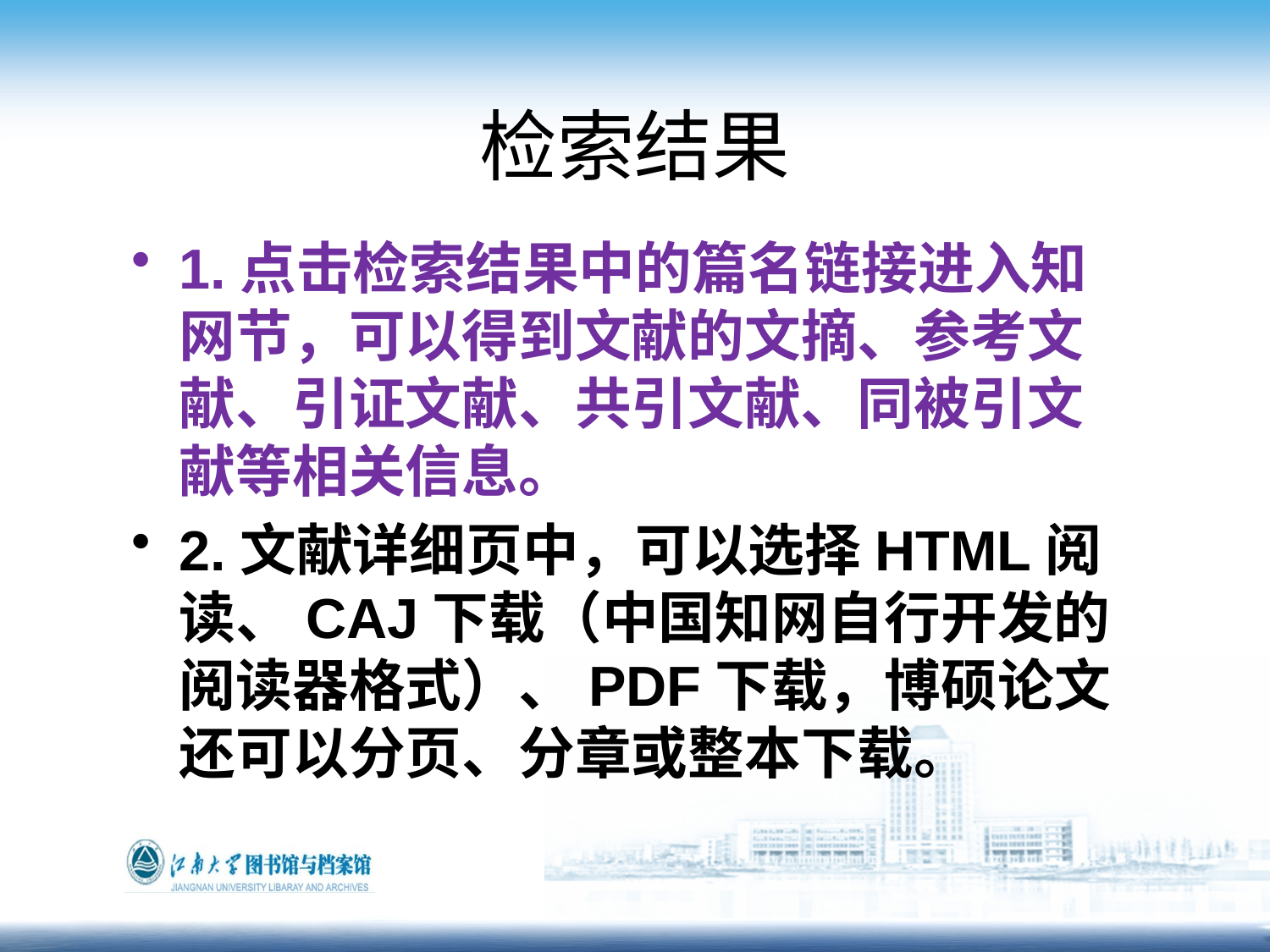

# 检索结果
1.点击检索结果中的篇名链接进入知网节，可以得到文献的文摘、参考文献、引证文献、共引文献、同被引文献等相关信息。
2.文献详细页中，可以选择HTML阅读、CAJ下载（中国知网自行开发的阅读器格式）、PDF下载，博硕论文还可以分页、分章或整本下载。